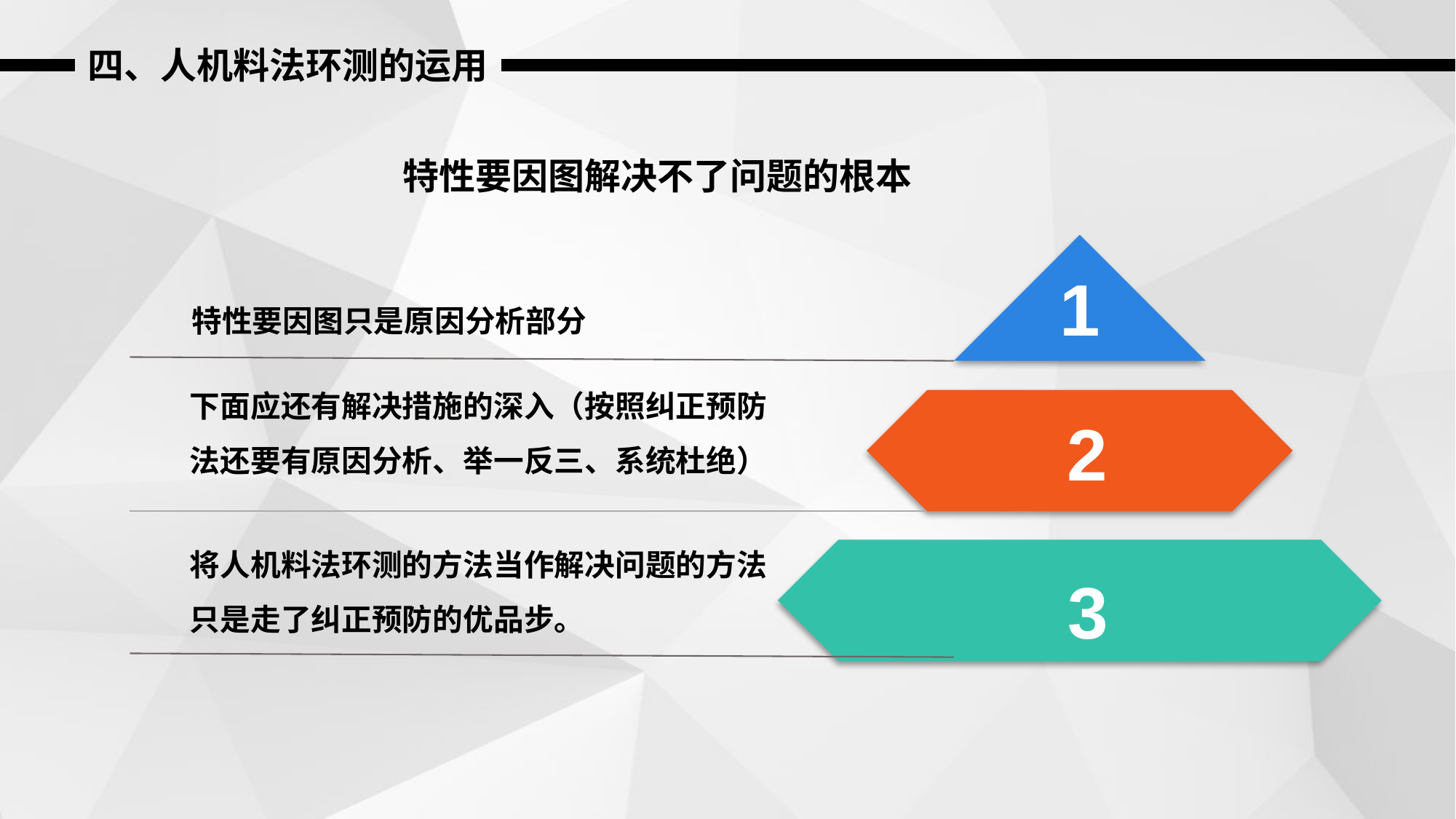

四、人机料法环测的运用
特性要因图解决不了问题的根本

1
特性要因图只是原因分析部分
下面应还有解决措施的深入（按照纠正预防法还要有原因分析、举一反三、系统杜绝）
2
将人机料法环测的方法当作解决问题的方法只是走了纠正预防的优品步。
3